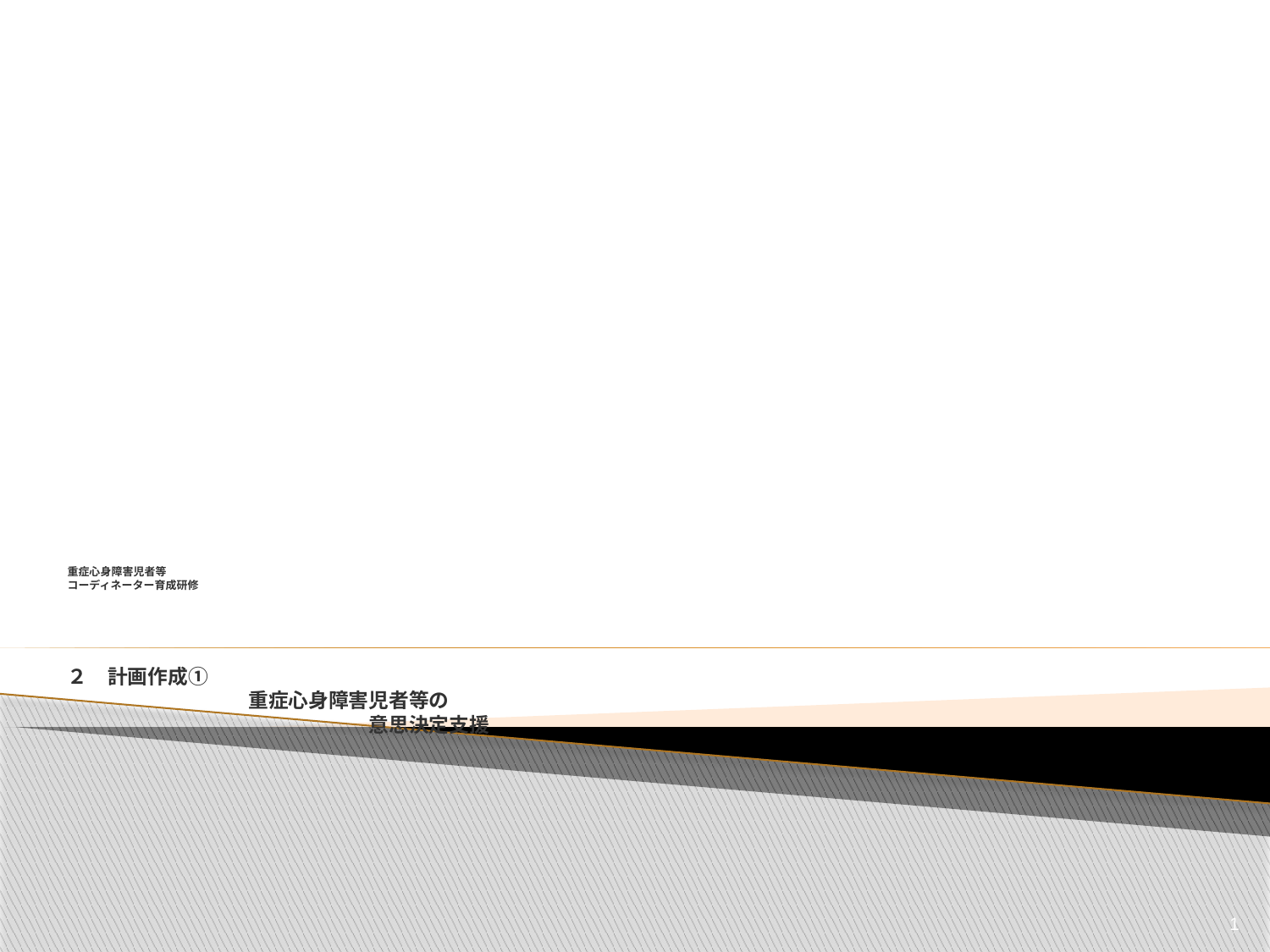

# 重症心身障害児者等 コーディネーター育成研修 ２　計画作成① 　　　　　　　　　重症心身障害児者等の 　　　　　　　　　　　　　　　意思決定支援
1